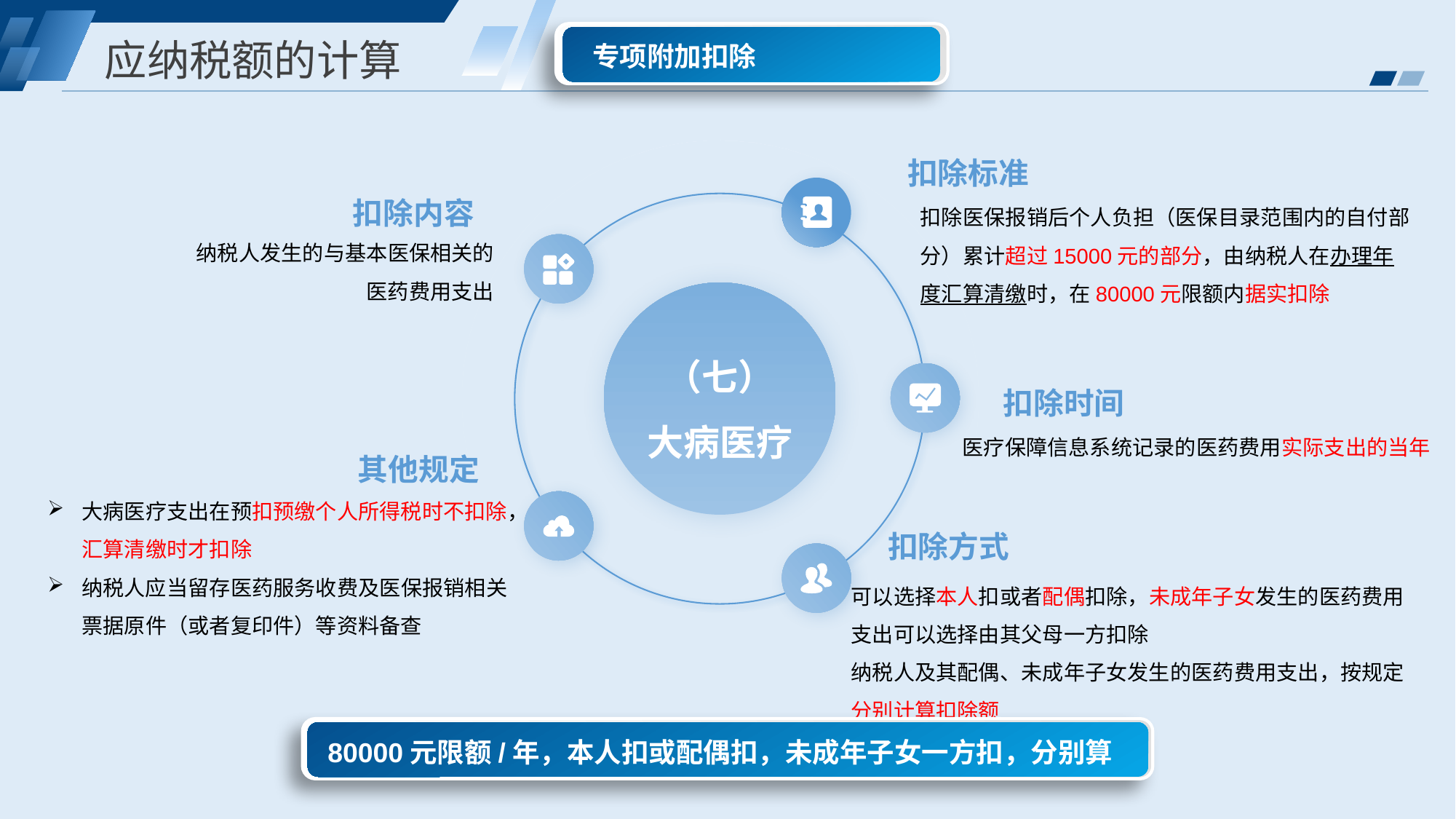

专项附加扣除
应纳税额的计算

扣除标准
扣除内容

扣除医保报销后个人负担（医保目录范围内的自付部分）累计超过15000元的部分，由纳税人在办理年度汇算清缴时，在80000元限额内据实扣除

纳税人发生的与基本医保相关的医药费用支出

（七）
大病医疗

扣除时间

医疗保障信息系统记录的医药费用实际支出的当年
其他规定
大病医疗支出在预扣预缴个人所得税时不扣除，汇算清缴时才扣除
纳税人应当留存医药服务收费及医保报销相关票据原件（或者复印件）等资料备查

扣除方式

可以选择本人扣或者配偶扣除，未成年子女发生的医药费用支出可以选择由其父母一方扣除
纳税人及其配偶、未成年子女发生的医药费用支出，按规定分别计算扣除额

80000元限额/年，本人扣或配偶扣，未成年子女一方扣，分别算